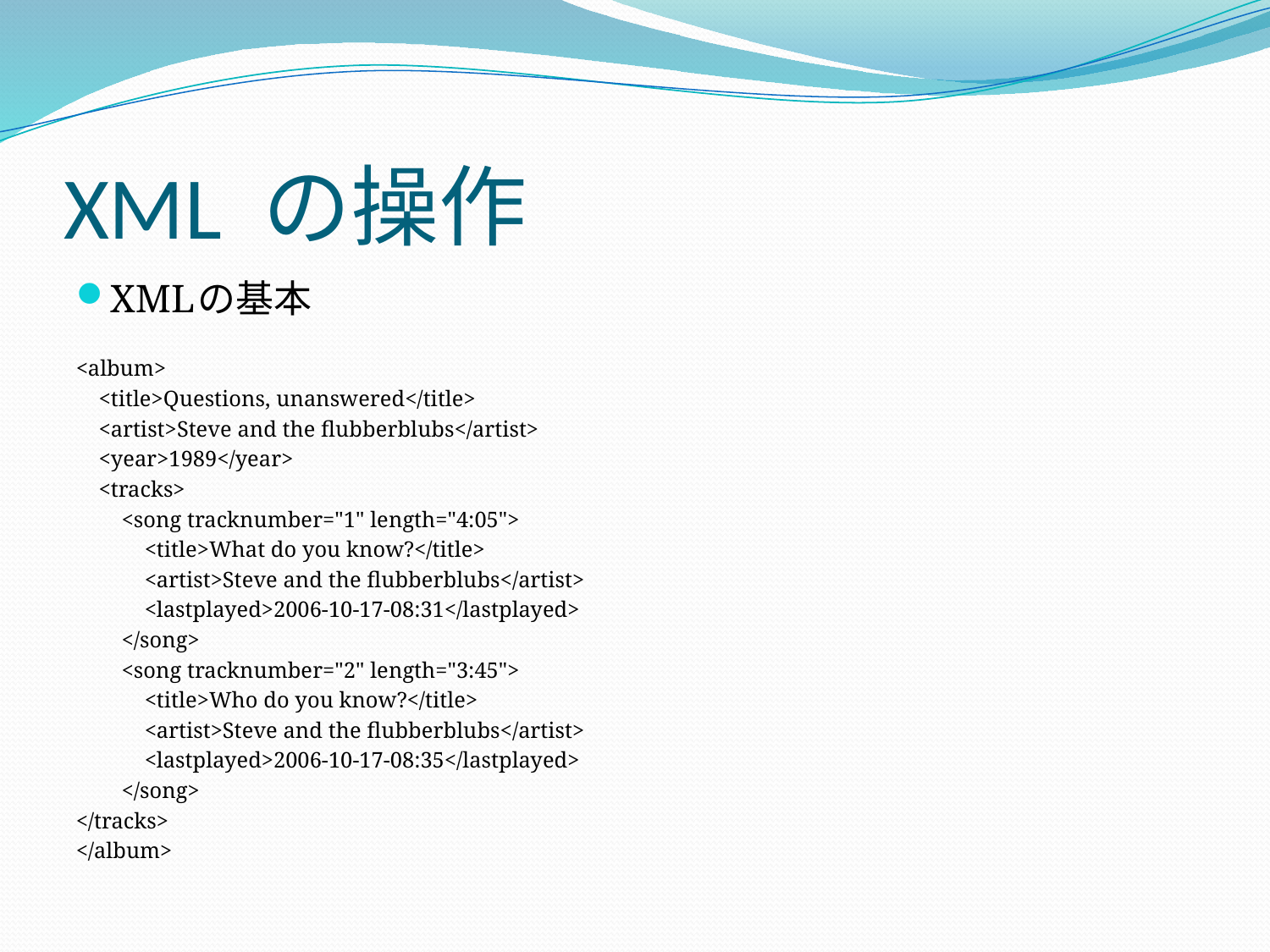

# XML の操作
XMLの基本

<album>
    <title>Questions, unanswered</title>
    <artist>Steve and the flubberblubs</artist>
    <year>1989</year>
    <tracks>
        <song tracknumber="1" length="4:05">
            <title>What do you know?</title>
            <artist>Steve and the flubberblubs</artist>
            <lastplayed>2006-10-17-08:31</lastplayed>
        </song>
        <song tracknumber="2" length="3:45">
            <title>Who do you know?</title>
            <artist>Steve and the flubberblubs</artist>
            <lastplayed>2006-10-17-08:35</lastplayed>
        </song>
</tracks>
</album>